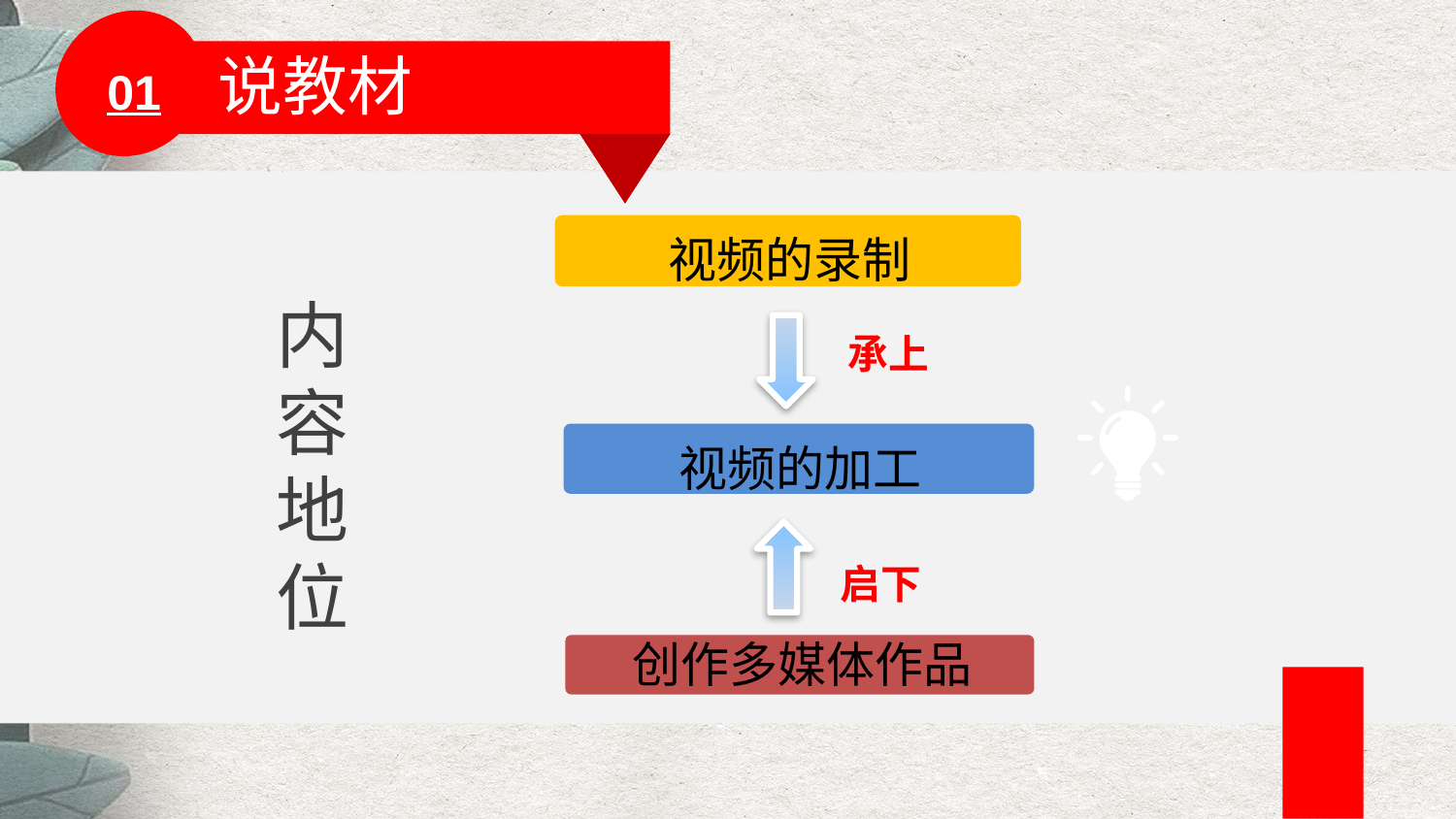

说教材

01

视频的录制
内
容
地
位

承上

视频的加工

启下
创作多媒体作品